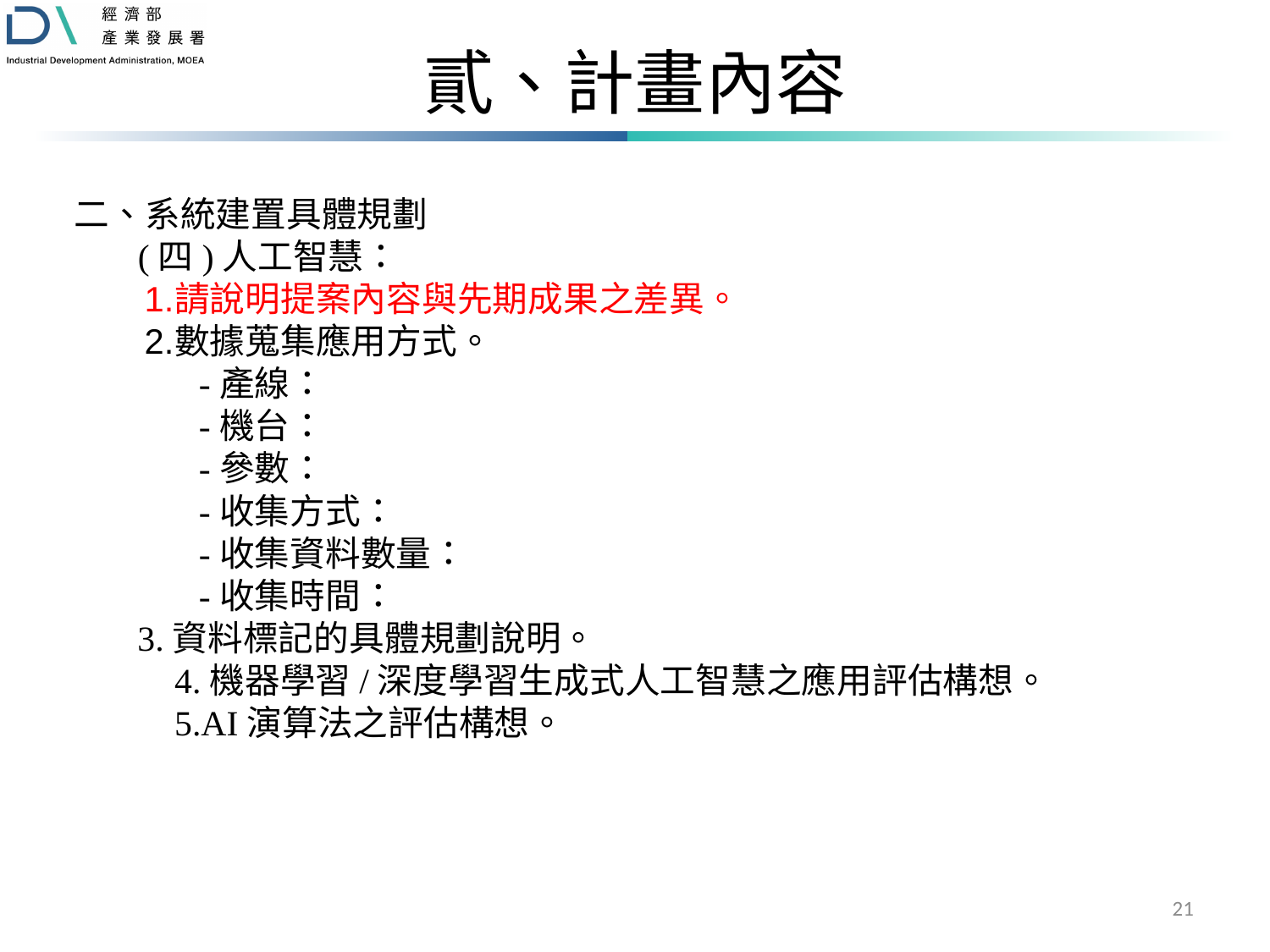

# 貳、計畫內容
二、系統建置具體規劃
(四)人工智慧：
請說明提案內容與先期成果之差異。
數據蒐集應用方式。
-產線：
-機台：
-參數：
-收集方式：
-收集資料數量：
-收集時間：
3.資料標記的具體規劃說明。
4.機器學習/深度學習生成式人工智慧之應用評估構想。
5.AI演算法之評估構想。

21